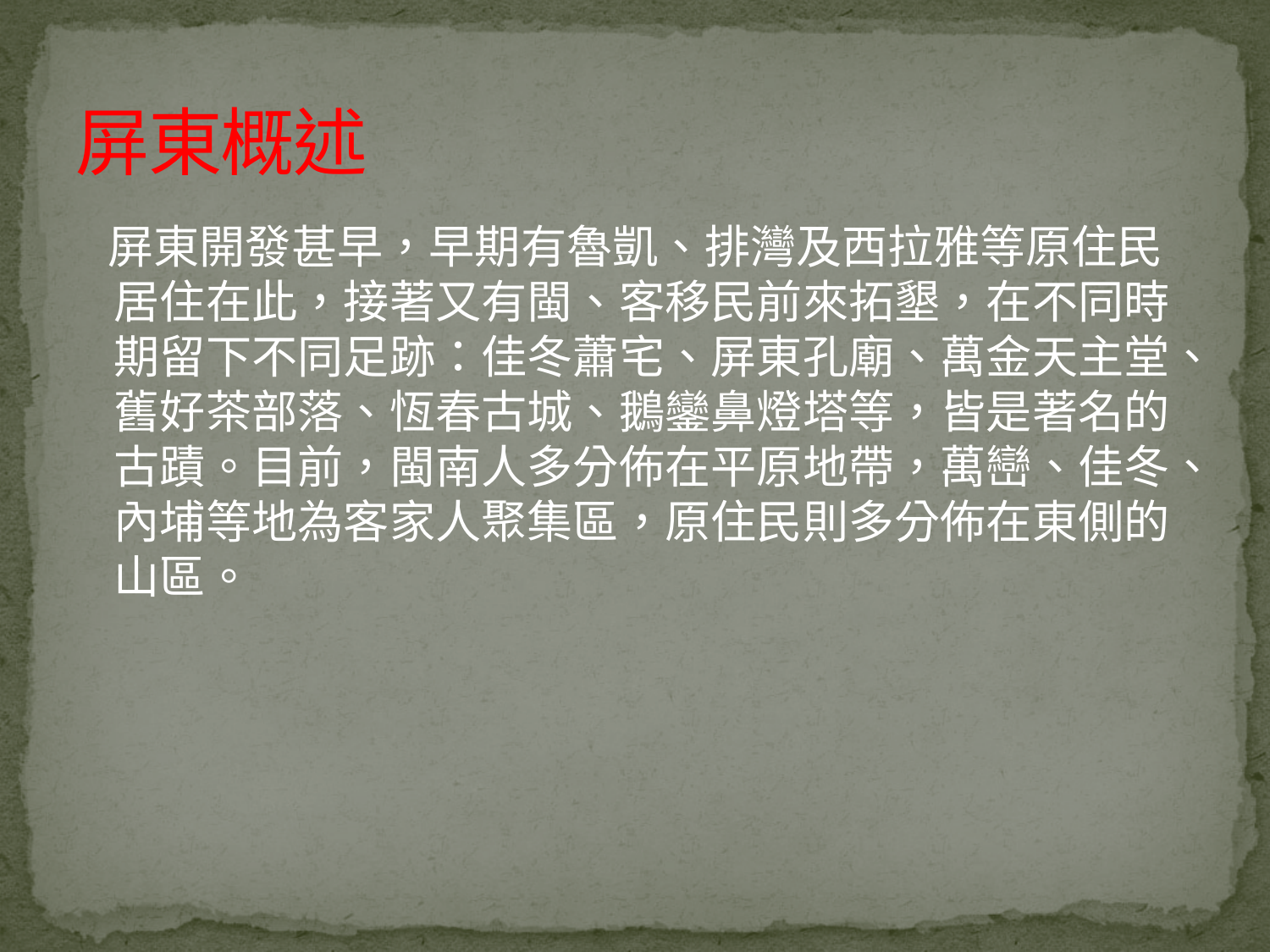

# 屏東概述
  屏東開發甚早，早期有魯凱、排灣及西拉雅等原住民居住在此，接著又有閩、客移民前來拓墾，在不同時期留下不同足跡：佳冬蕭宅、屏東孔廟、萬金天主堂、舊好茶部落、恆春古城、鵝鑾鼻燈塔等，皆是著名的古蹟。目前，閩南人多分佈在平原地帶，萬巒、佳冬、內埔等地為客家人聚集區，原住民則多分佈在東側的山區。